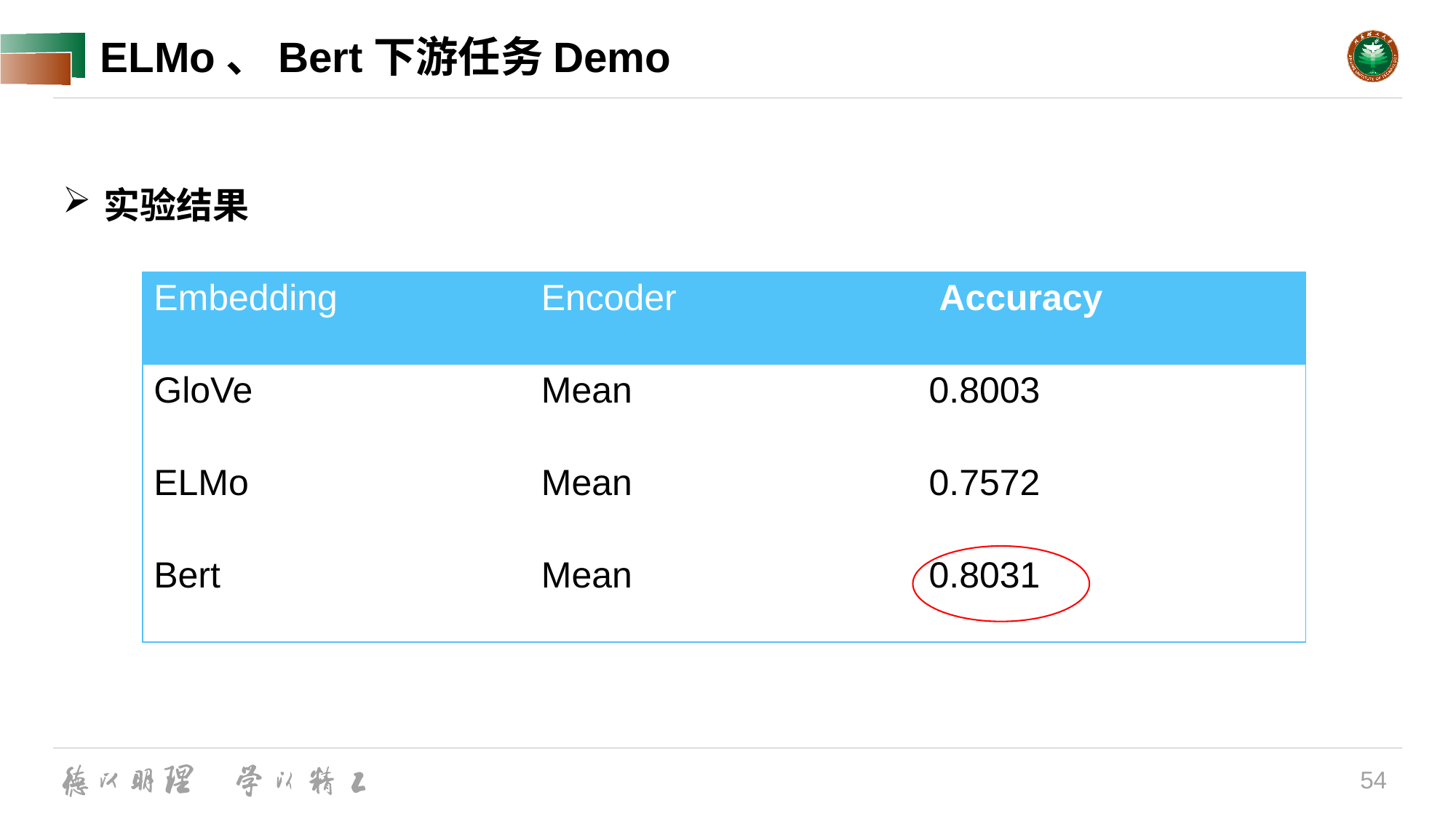

# ELMo、Bert下游任务Demo
实验结果
| Embedding | Encoder | Accuracy |
| --- | --- | --- |
| GloVe | Mean | 0.8003 |
| ELMo | Mean | 0.7572 |
| Bert | Mean | 0.8031 |